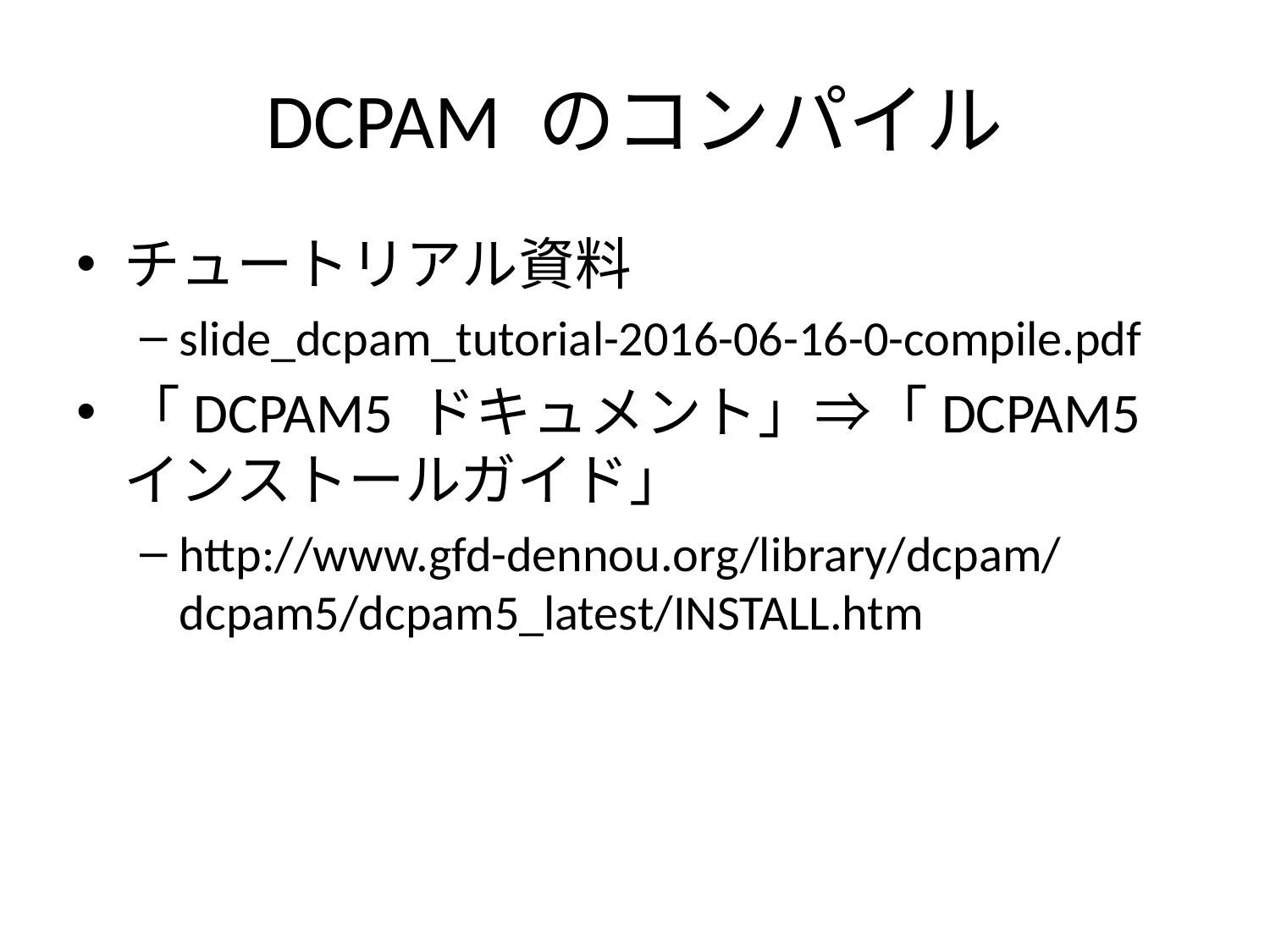

# DCPAM のコンパイル
チュートリアル資料
slide_dcpam_tutorial-2016-06-16-0-compile.pdf
「DCPAM5 ドキュメント」⇒「DCPAM5 インストールガイド」
http://www.gfd-dennou.org/library/dcpam/dcpam5/dcpam5_latest/INSTALL.htm